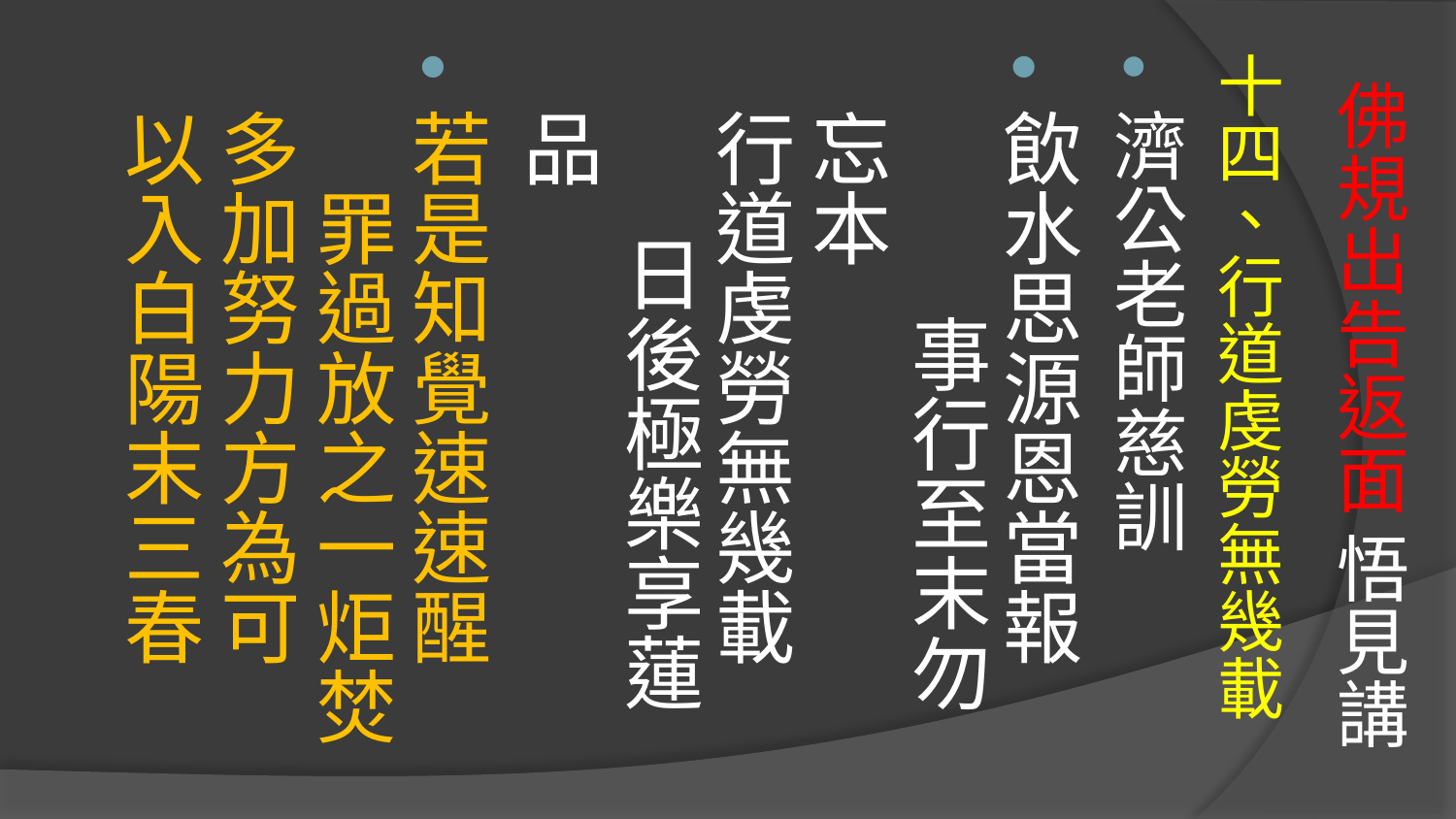

十四、行道虔勞無幾載
濟公老師慈訓
飲水思源恩當報             　事行至末勿忘本
行道虔勞無幾載　         日後極樂享蓮品
若是知覺速速醒  　罪過放之一炬焚
多加努力方為可　 以入白陽末三春

# 佛規出告返面 悟見講